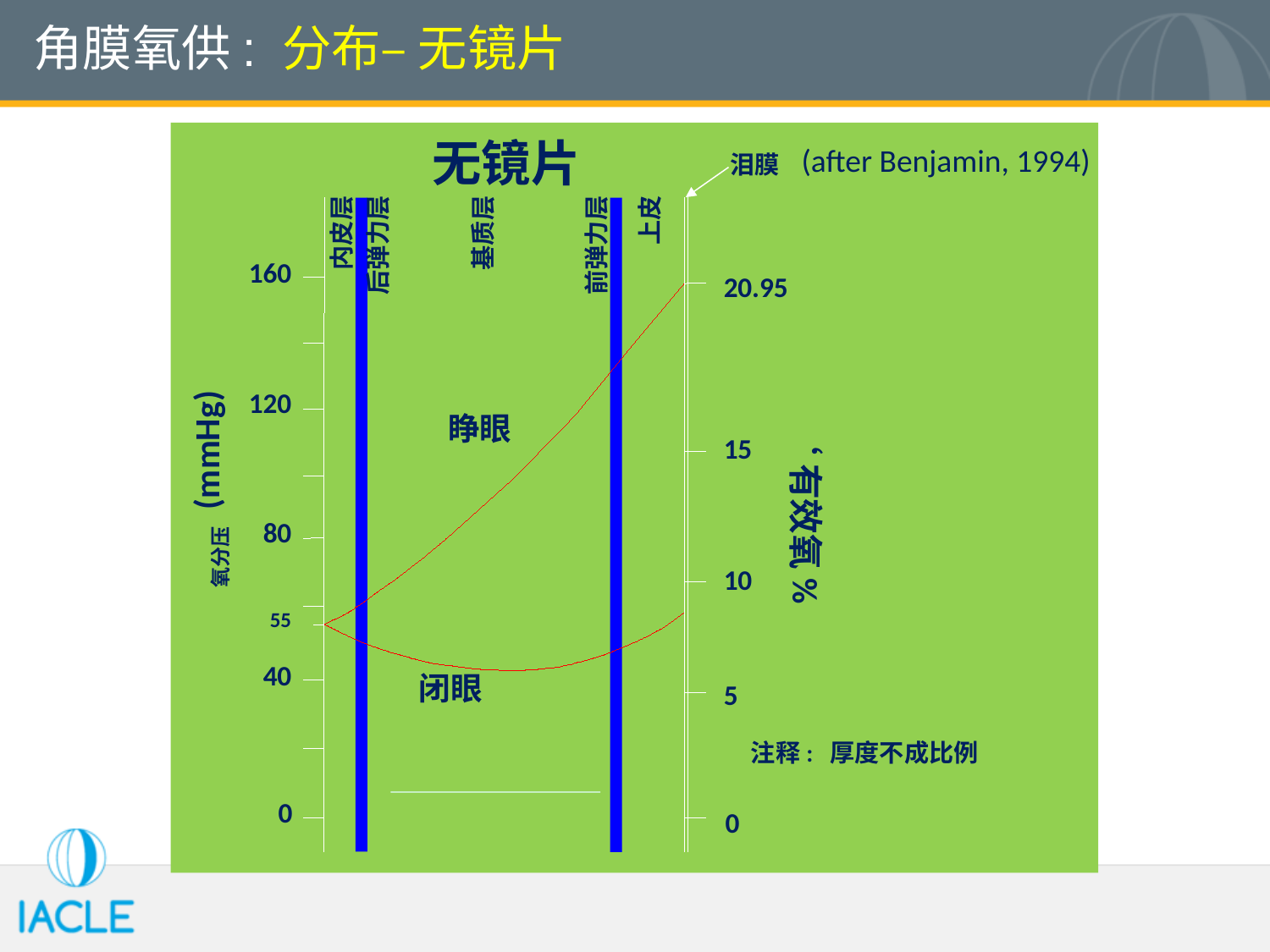

角膜氧供: 分布– 无镜片

无镜片
(after Benjamin, 1994)
泪膜

基质层
上皮
内皮层
前弹力层
后弹力层

160
20.95

120

睁眼
15
氧分压 (mmHg)

80
‘有效氧%

10

55

40
闭眼
5

注释:  厚度不成比例

0

0